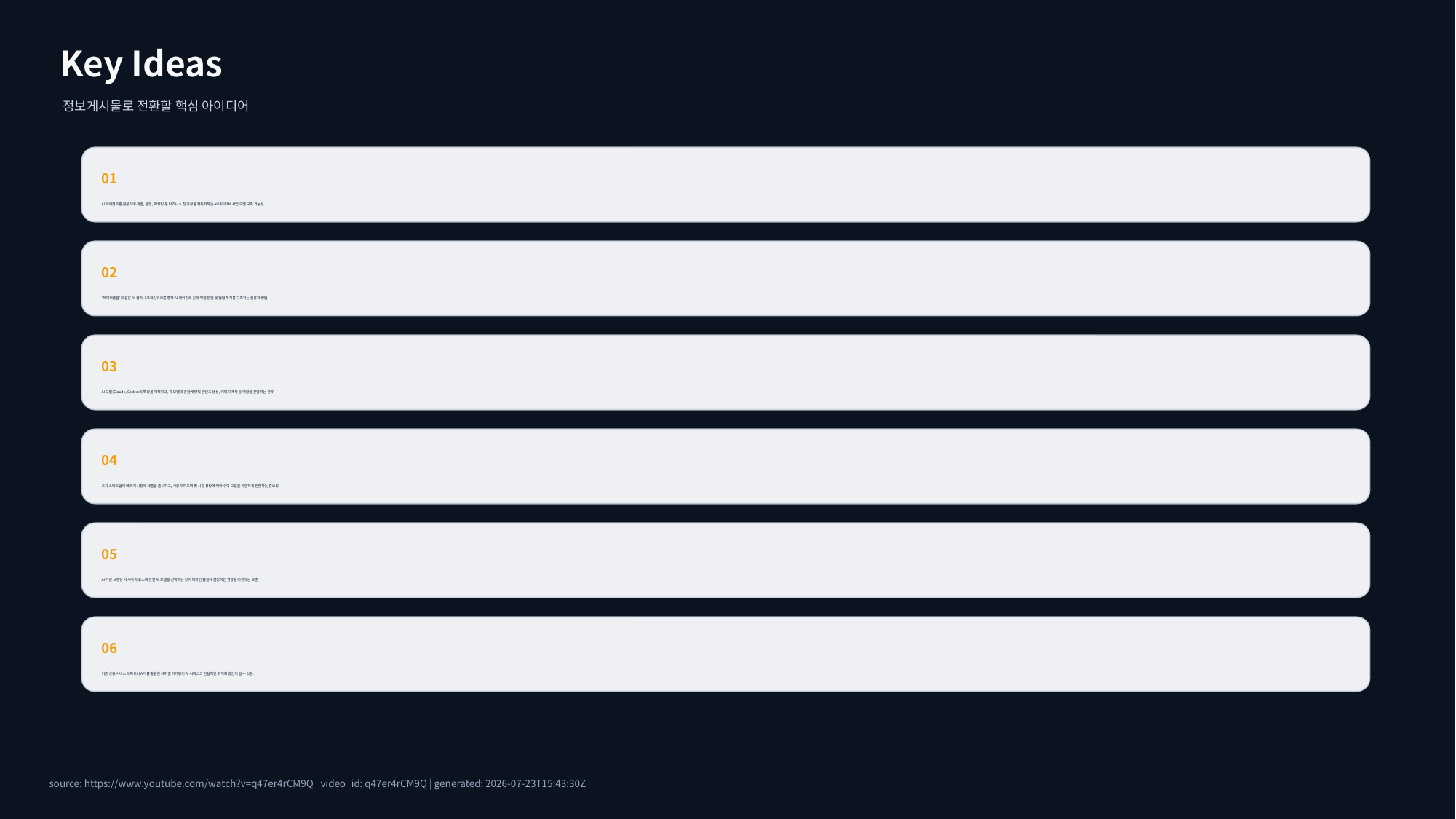

Key Ideas
정보게시물로 전환할 핵심 아이디어

01
AI 에이전트를 활용하여 개발, 운영, 마케팅 등 비즈니스 전 과정을 자동화하는 AI 네이티브 사업 모델 구축 가능성.

02
'페이퍼클립'과 같은 AI 컴퍼니 프레임워크를 통해 AI 에이전트 간의 역할 분담 및 협업 체계를 구축하는 실용적 방법.

03
AI 모델(Claude, Codex)의 특성을 이해하고, 각 모델의 강점에 맞춰 콘텐츠 생성, 이미지 제작 등 역할을 분담하는 전략.

04
초기 스타트업이 빠르게 시장에 제품을 출시하고, 사용자 피드백 및 시장 상황에 따라 수익 모델을 유연하게 전환하는 중요성.

05
AI 기반 브랜딩 시 시각적 요소에 강한 AI 모델을 선택하는 것이 디자인 품질에 결정적인 영향을 미친다는 교훈.

06
기존 상용 서비스의 파트너 API를 활용한 레퍼럴 마케팅이 AI 서비스의 현실적인 수익화 방안이 될 수 있음.
source: https://www.youtube.com/watch?v=q47er4rCM9Q | video_id: q47er4rCM9Q | generated: 2026-07-23T15:43:30Z